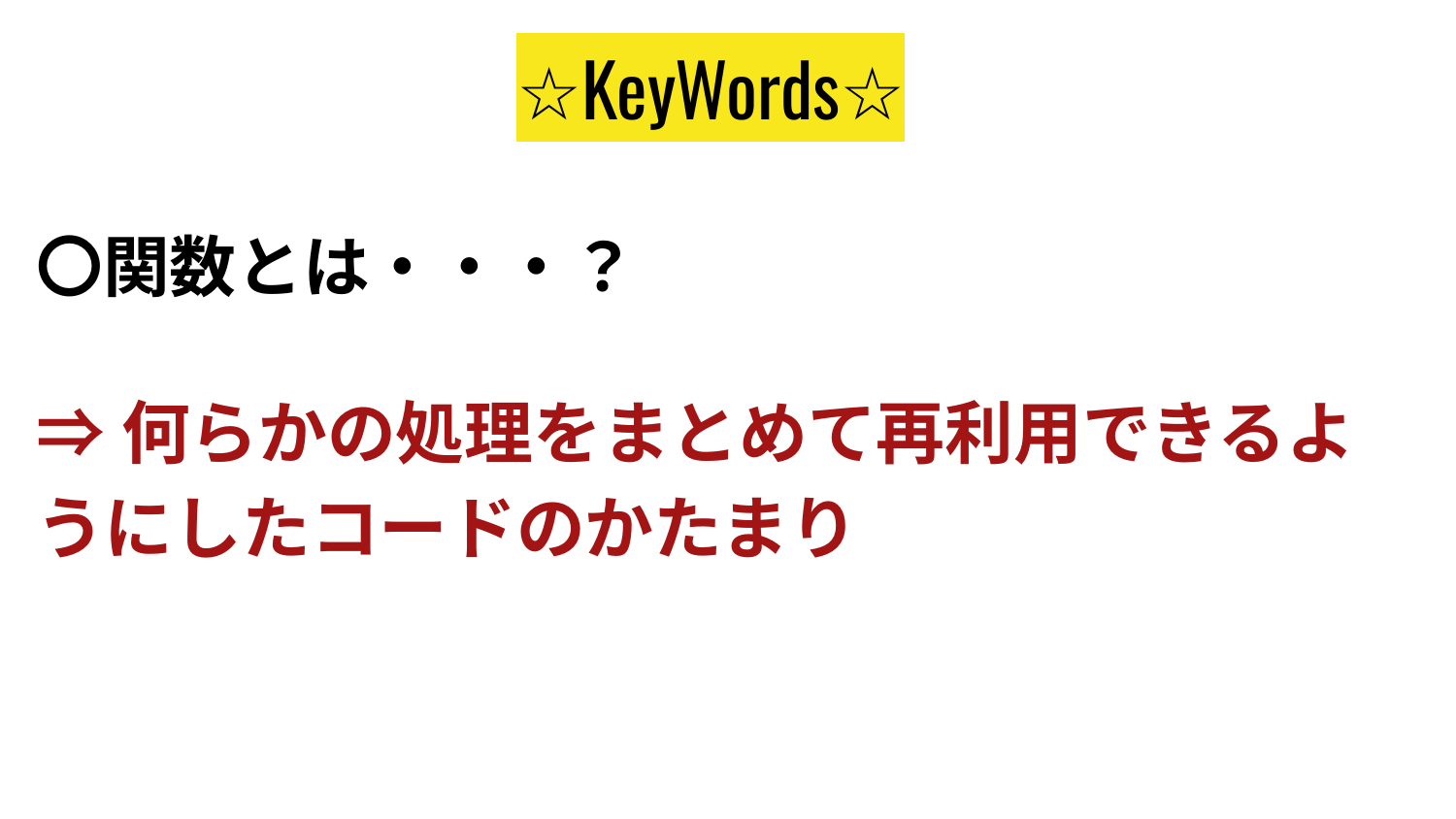

# ☆KeyWords☆
〇関数とは・・・？

⇒何らかの処理をまとめて再利用できるようにしたコードのかたまり